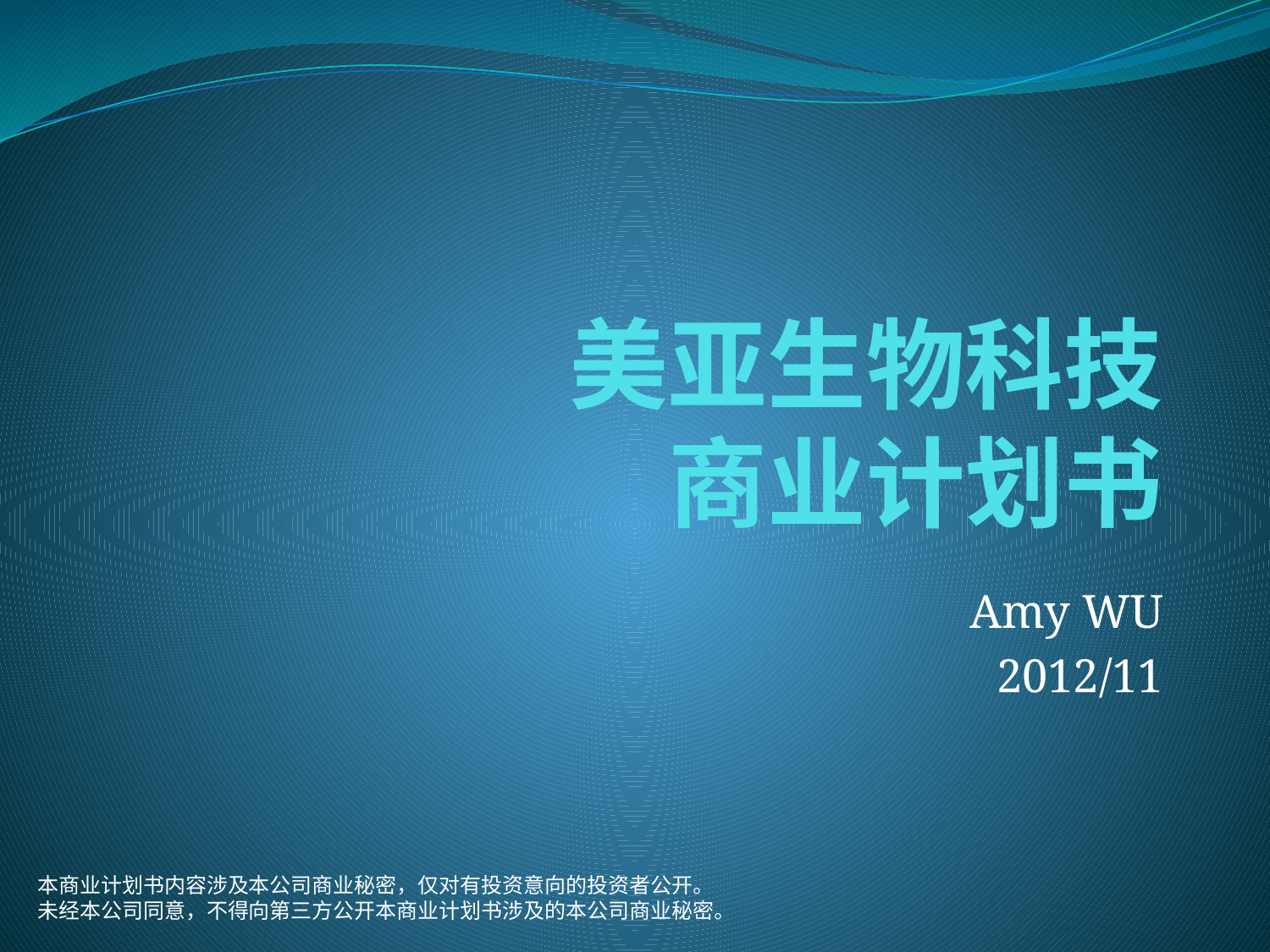

# 美亚生物科技 商业计划书
Amy WU
2012/11
本商业计划书内容涉及本公司商业秘密，仅对有投资意向的投资者公开。
未经本公司同意，不得向第三方公开本商业计划书涉及的本公司商业秘密。